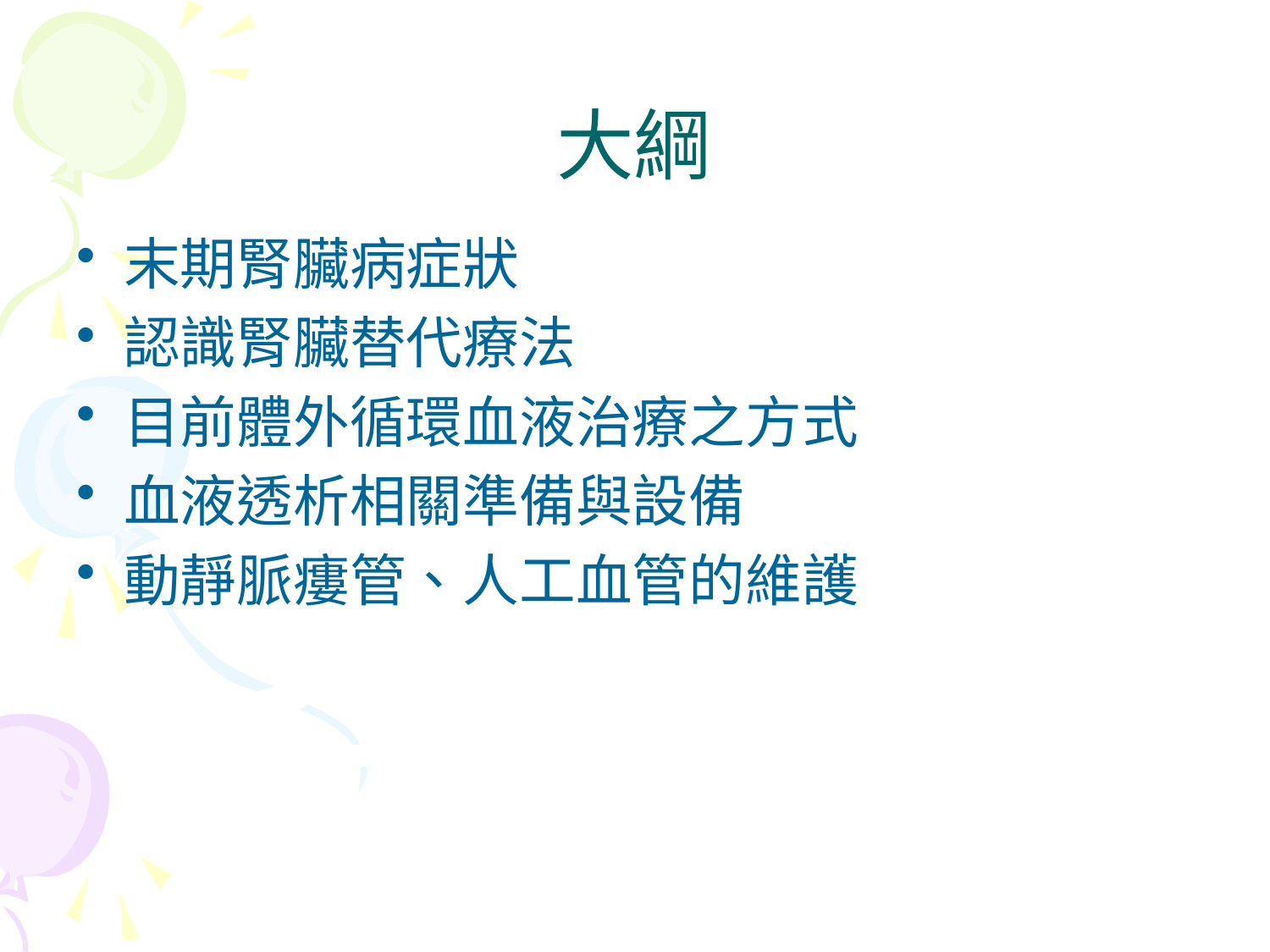

# 大綱
末期腎臟病症狀
認識腎臟替代療法
目前體外循環血液治療之方式
血液透析相關準備與設備
動靜脈瘻管、人工血管的維護